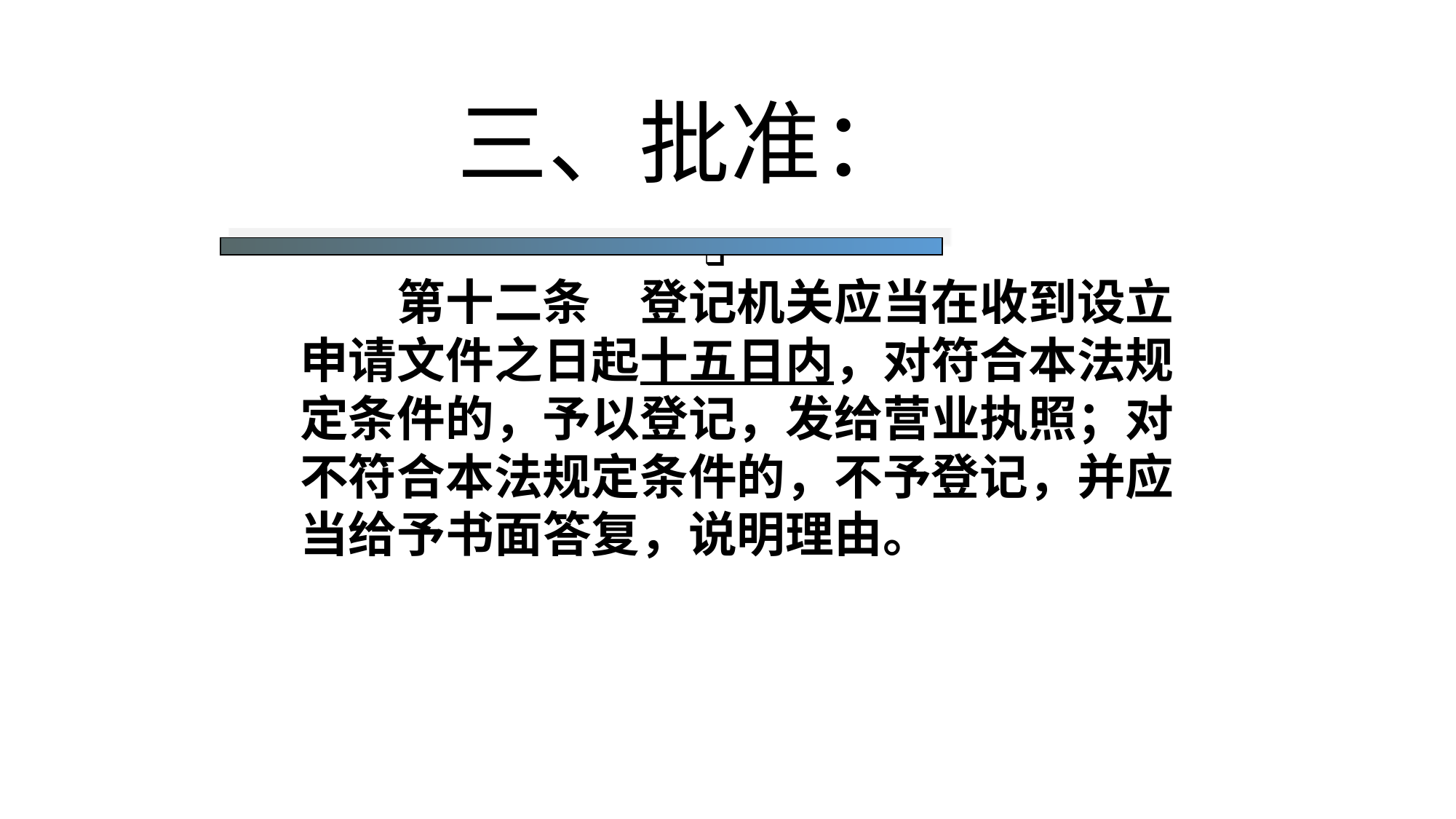

# 三、批准：

　　第十二条　登记机关应当在收到设立申请文件之日起十五日内，对符合本法规定条件的，予以登记，发给营业执照；对不符合本法规定条件的，不予登记，并应当给予书面答复，说明理由。
21